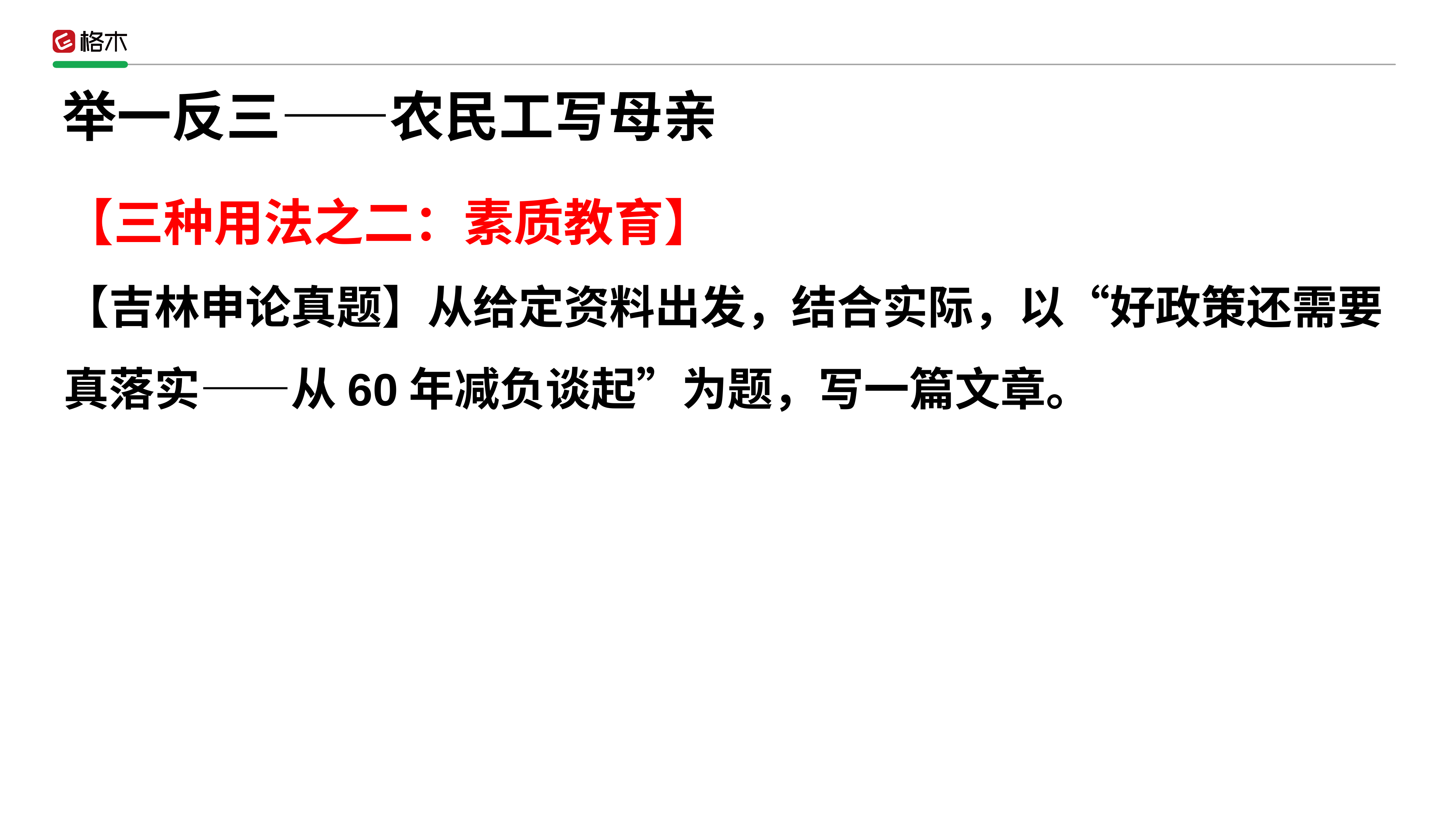

举一反三——农民工写母亲

【三种用法之二：素质教育】
【吉林申论真题】从给定资料出发，结合实际，以“好政策还需要真落实——从60年减负谈起”为题，写一篇文章。